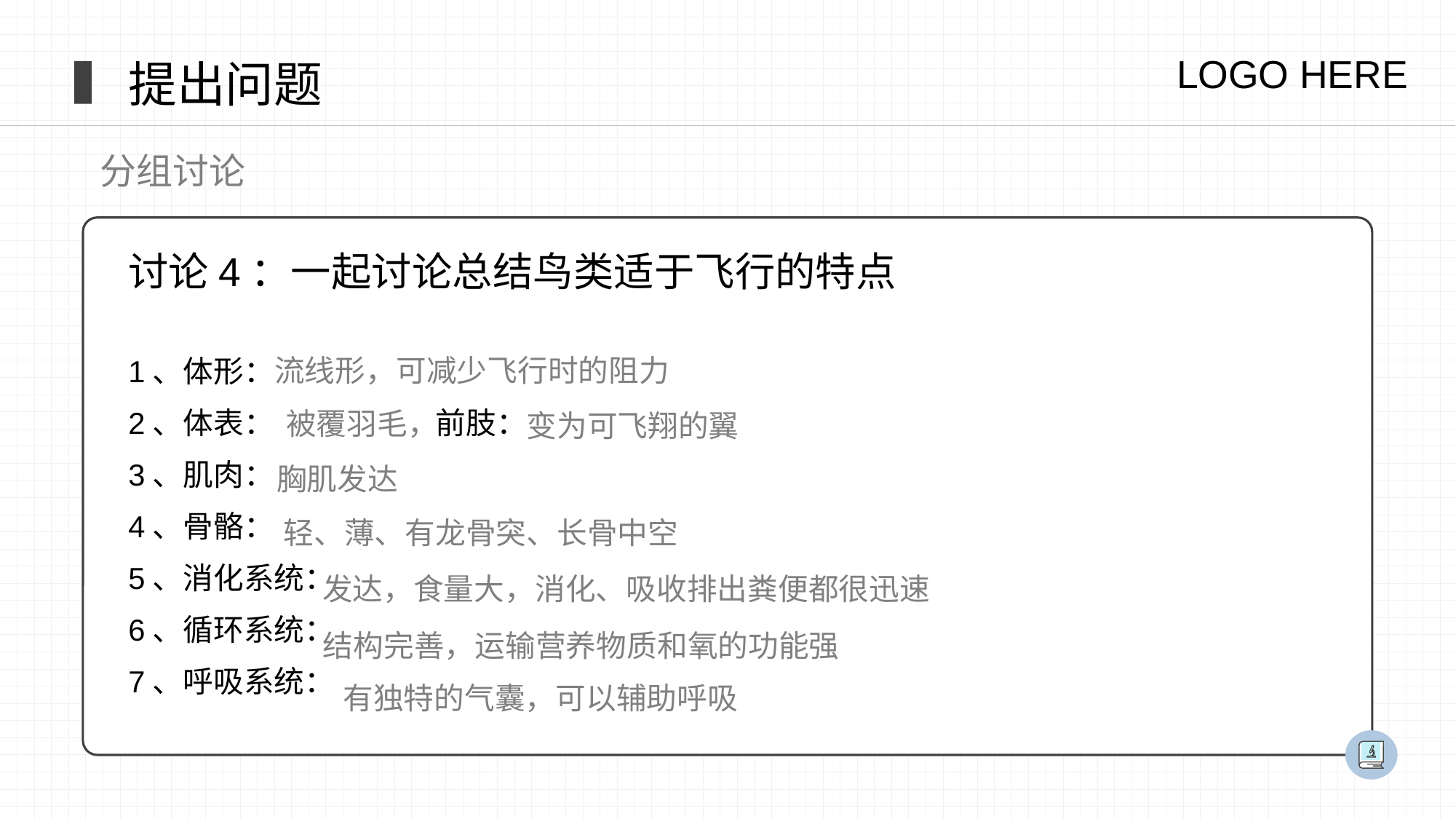

提出问题
分组讨论
讨论4：一起讨论总结鸟类适于飞行的特点
流线形，可减少飞行时的阻力
1、体形：
2、体表：                        前肢：
3、肌肉：
4、骨骼：
5、消化系统：
6、循环系统：
7、呼吸系统：
 被覆羽毛，
变为可飞翔的翼
胸肌发达
轻、薄、有龙骨突、长骨中空
发达，食量大，消化、吸收排出粪便都很迅速
结构完善，运输营养物质和氧的功能强
有独特的气囊，可以辅助呼吸